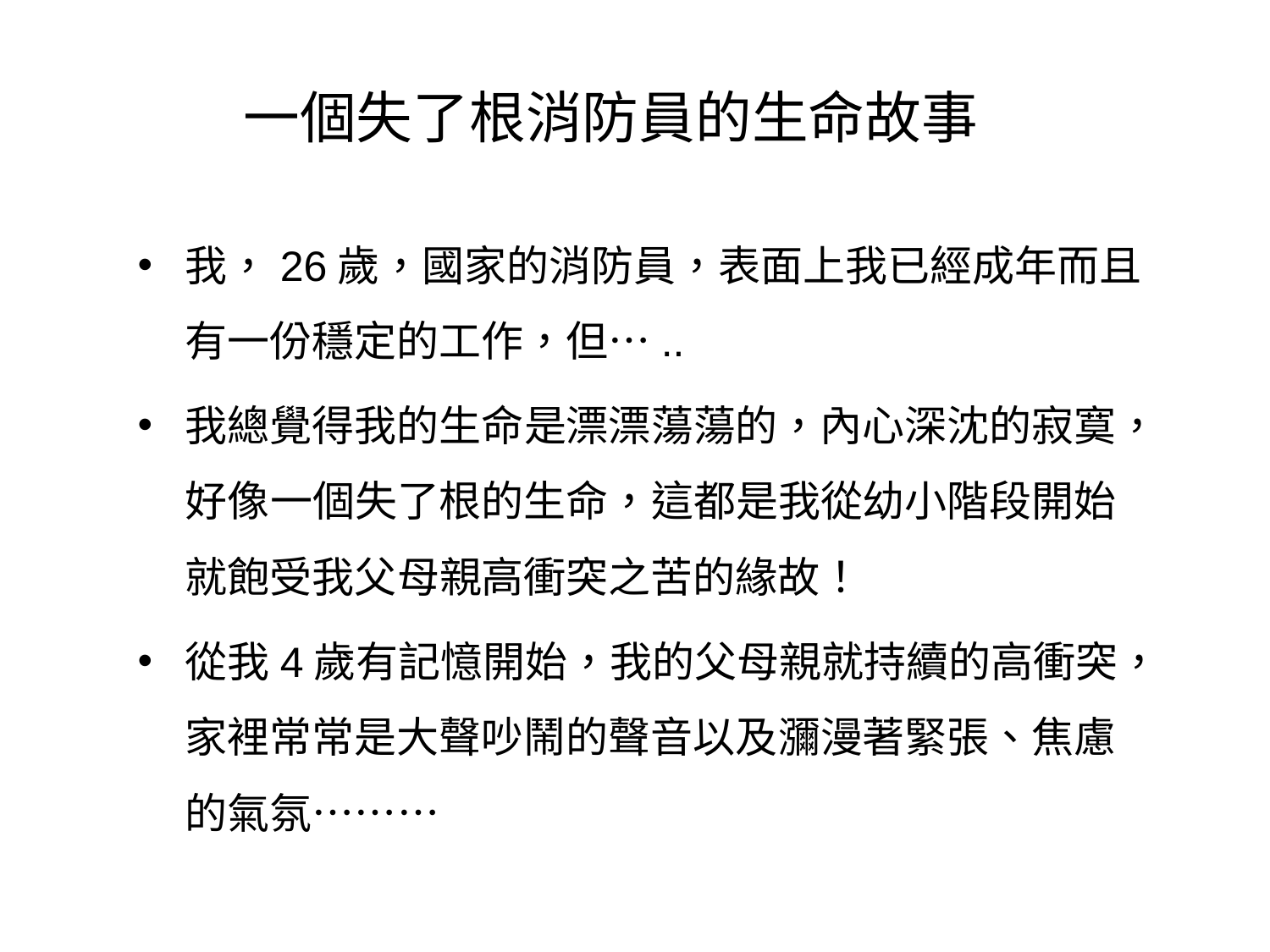

# 一個失了根消防員的生命故事
我，26歲，國家的消防員，表面上我已經成年而且有一份穩定的工作，但…..
我總覺得我的生命是漂漂蕩蕩的，內心深沈的寂寞，好像一個失了根的生命，這都是我從幼小階段開始就飽受我父母親高衝突之苦的緣故！
從我4歲有記憶開始，我的父母親就持續的高衝突，家裡常常是大聲吵鬧的聲音以及瀰漫著緊張、焦慮的氣氛………